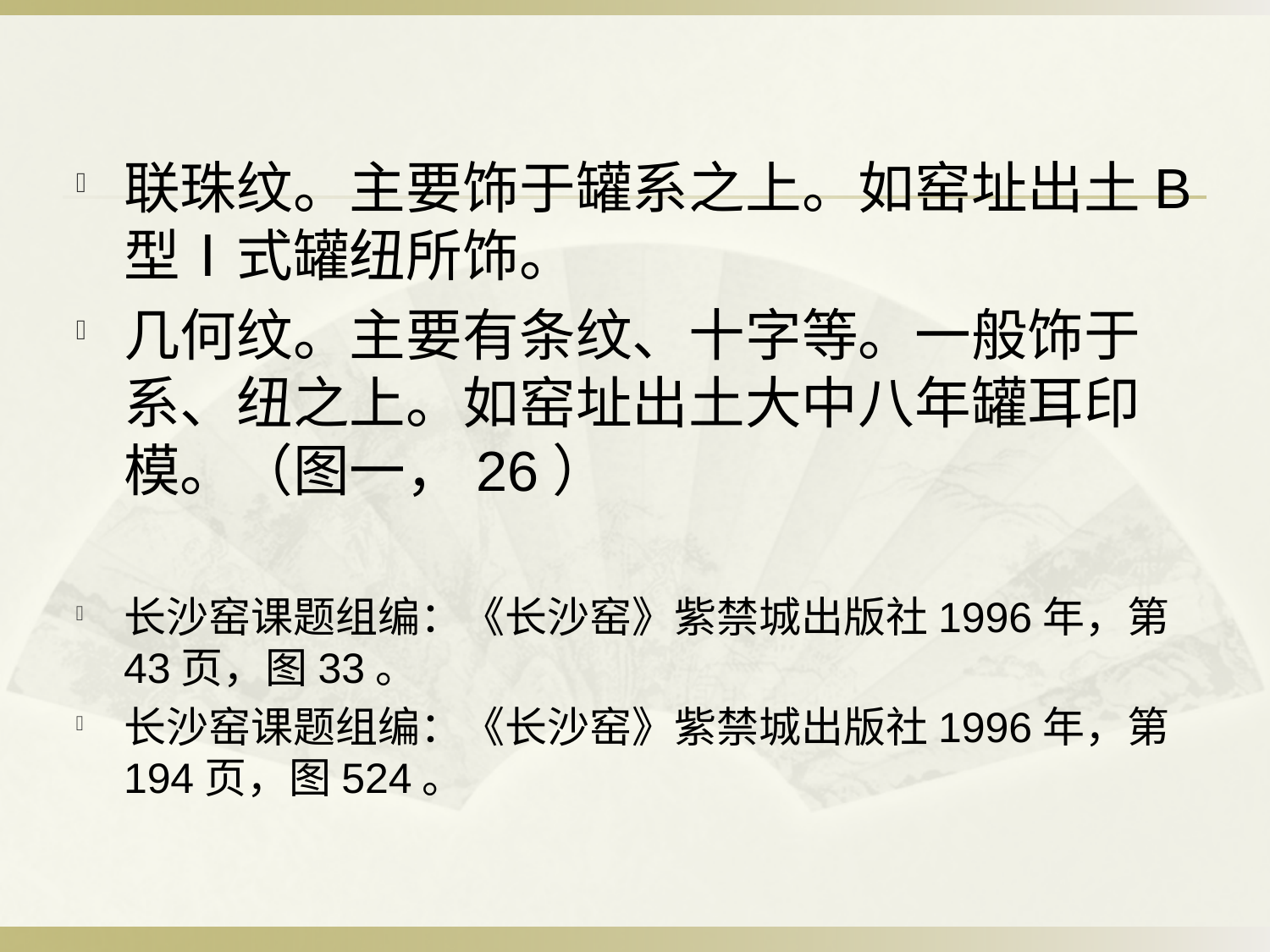

#
联珠纹。主要饰于罐系之上。如窑址出土B型Ⅰ式罐纽所饰。
几何纹。主要有条纹、十字等。一般饰于系、纽之上。如窑址出土大中八年罐耳印模。（图一，26）

长沙窑课题组编：《长沙窑》紫禁城出版社1996年，第43页，图33。
长沙窑课题组编：《长沙窑》紫禁城出版社1996年，第194页，图524。